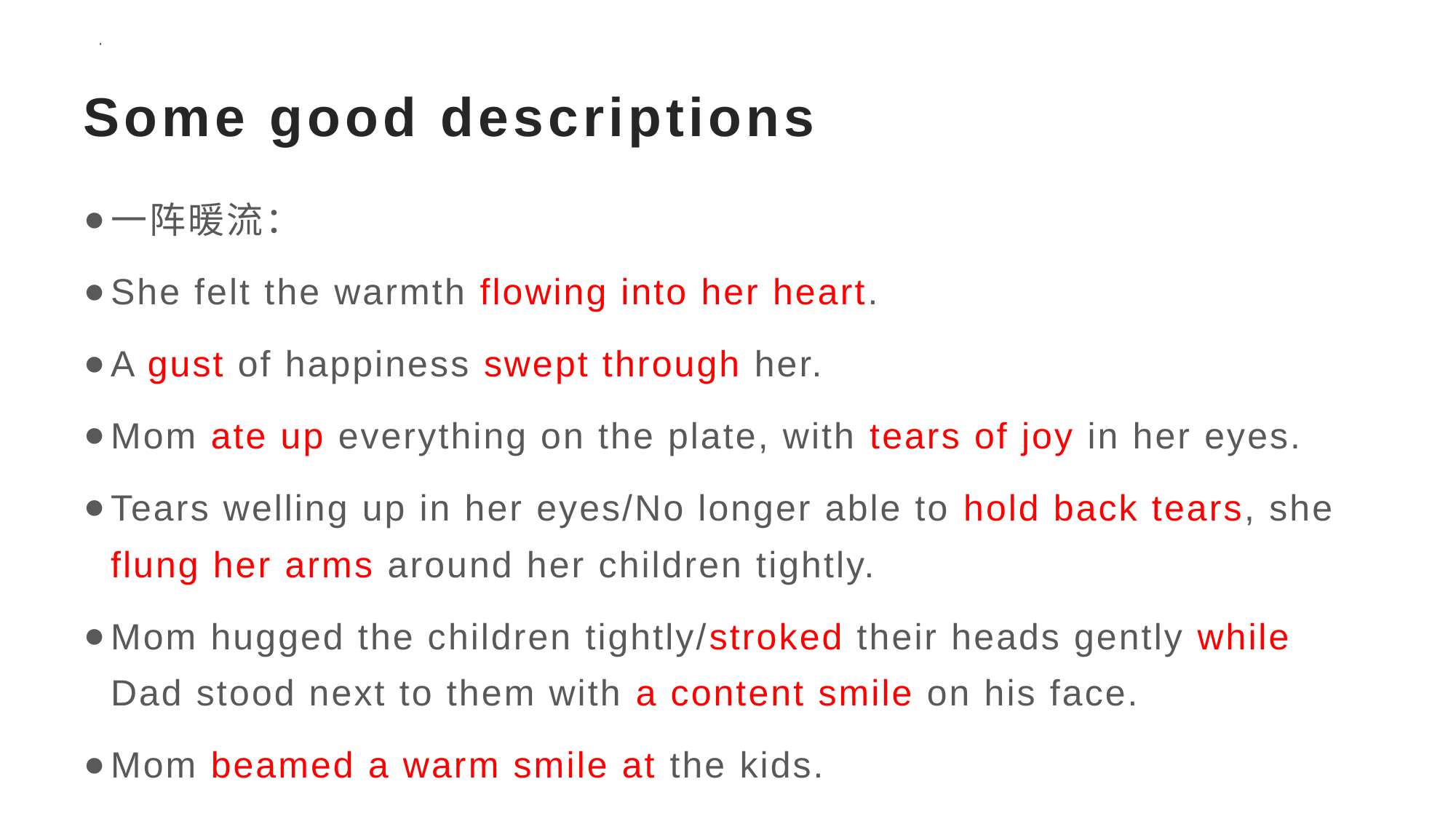

# Some good descriptions
一阵暖流：
She felt the warmth flowing into her heart.
A gust of happiness swept through her.
Mom ate up everything on the plate, with tears of joy in her eyes.
Tears welling up in her eyes/No longer able to hold back tears, she flung her arms around her children tightly.
Mom hugged the children tightly/stroked their heads gently while Dad stood next to them with a content smile on his face.
Mom beamed a warm smile at the kids.